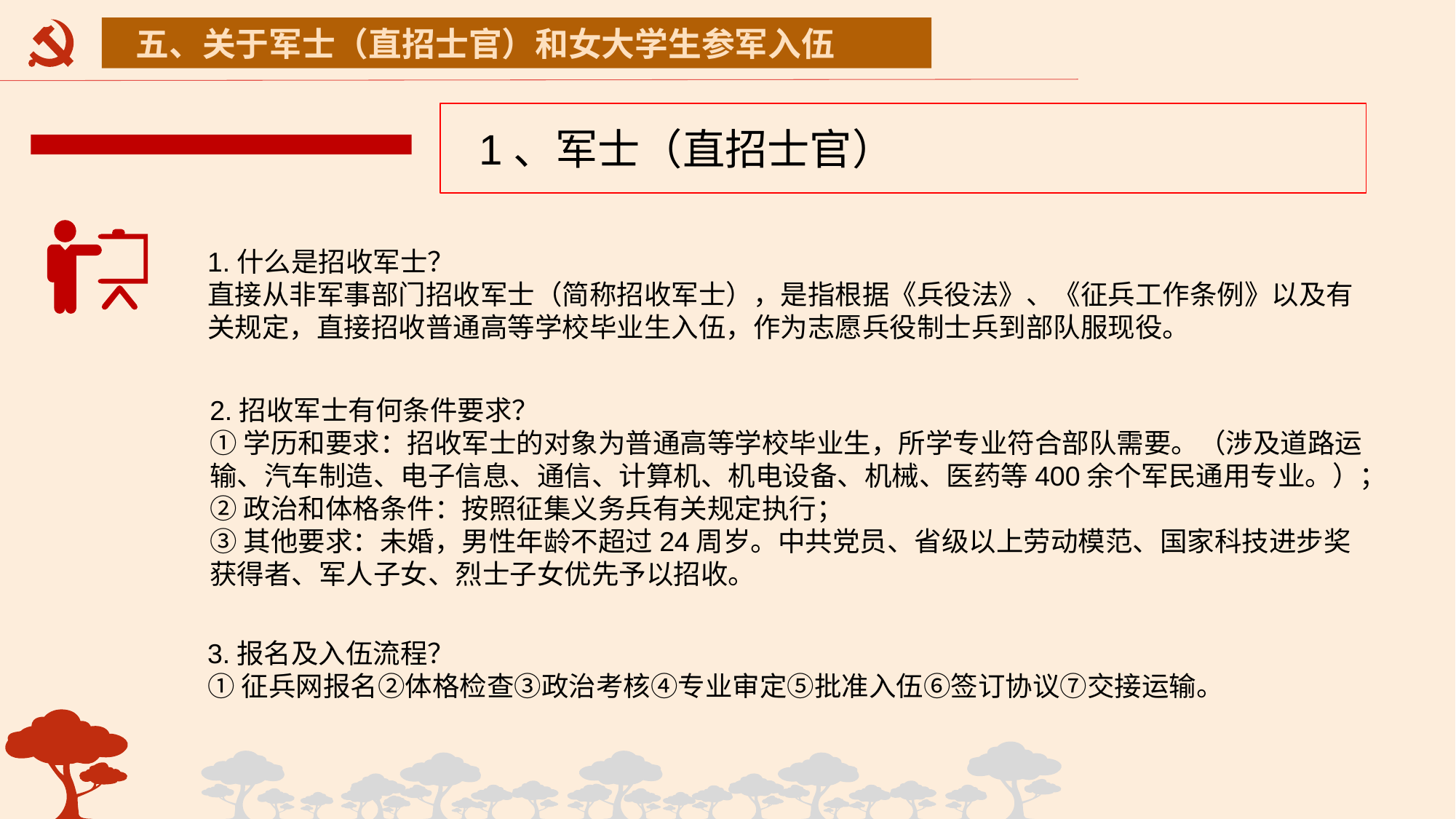

五、关于军士（直招士官）和女大学生参军入伍

1、军士（直招士官）

1.什么是招收军士？
直接从非军事部门招收军士（简称招收军士），是指根据《兵役法》、《征兵工作条例》以及有关规定，直接招收普通高等学校毕业生入伍，作为志愿兵役制士兵到部队服现役。
2.招收军士有何条件要求？
①学历和要求：招收军士的对象为普通高等学校毕业生，所学专业符合部队需要。（涉及道路运输、汽车制造、电子信息、通信、计算机、机电设备、机械、医药等400余个军民通用专业。）；
②政治和体格条件：按照征集义务兵有关规定执行；
③其他要求：未婚，男性年龄不超过24周岁。中共党员、省级以上劳动模范、国家科技进步奖获得者、军人子女、烈士子女优先予以招收。
3.报名及入伍流程？
①征兵网报名②体格检查③政治考核④专业审定⑤批准入伍⑥签订协议⑦交接运输。